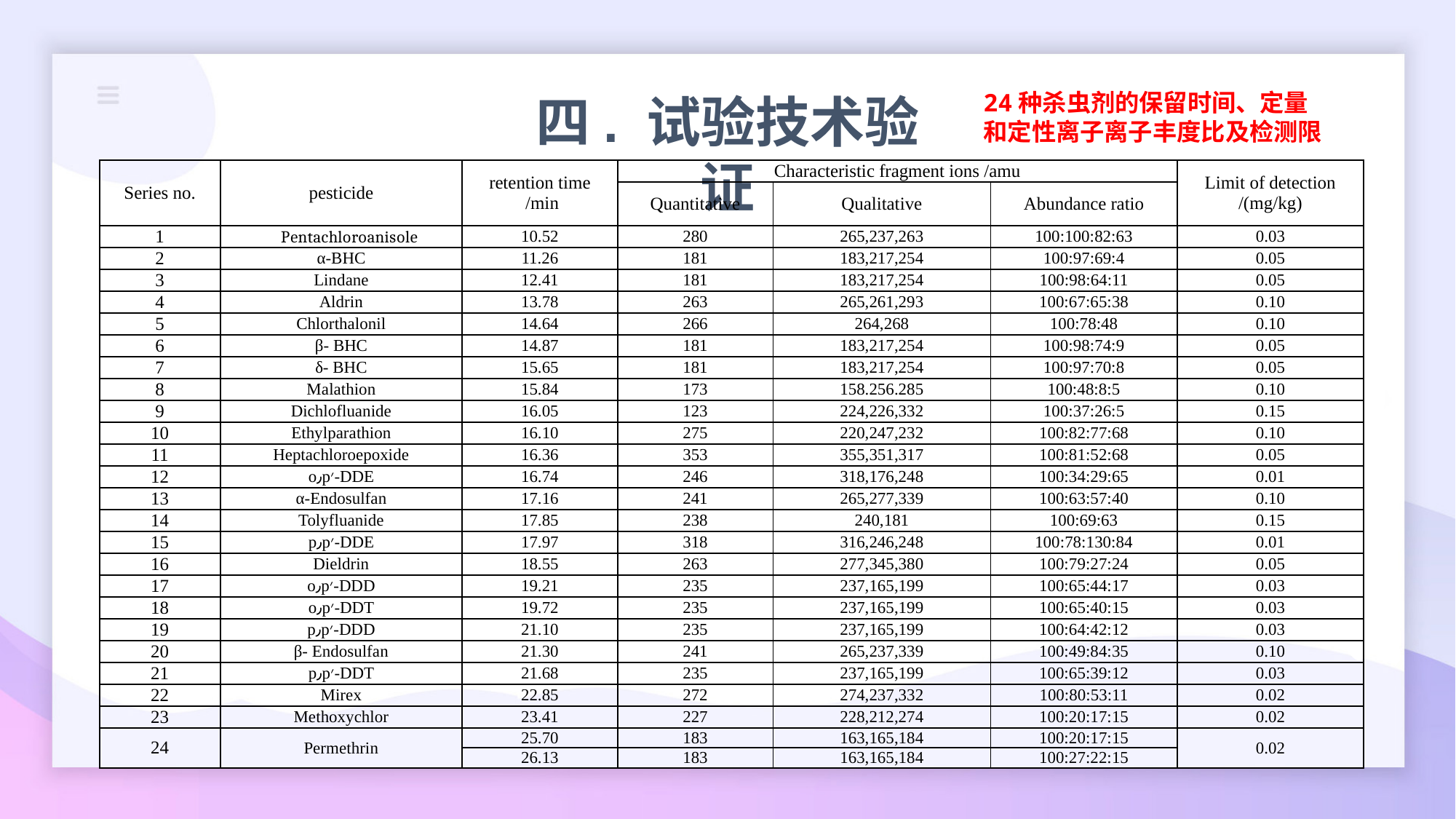

24种杀虫剂的保留时间、定量和定性离子离子丰度比及检测限
四. 试验技术验证
| Series no. | pesticide | retention time /min | Characteristic fragment ions /amu |  |  | Limit of detection /(mg/kg) |
| --- | --- | --- | --- | --- | --- | --- |
|  |  |  | Quantitative | Qualitative | Abundance ratio |  |
| 1 | Pentachloroanisole | 10.52 | 280 | 265,237,263 | 100:100:82:63 | 0.03 |
| 2 | α-BHC | 11.26 | 181 | 183,217,254 | 100:97:69:4 | 0.05 |
| 3 | Lindane | 12.41 | 181 | 183,217,254 | 100:98:64:11 | 0.05 |
| 4 | Aldrin | 13.78 | 263 | 265,261,293 | 100:67:65:38 | 0.10 |
| 5 | Chlorthalonil | 14.64 | 266 | 264,268 | 100:78:48 | 0.10 |
| 6 | β- BHC | 14.87 | 181 | 183,217,254 | 100:98:74:9 | 0.05 |
| 7 | δ- BHC | 15.65 | 181 | 183,217,254 | 100:97:70:8 | 0.05 |
| 8 | Malathion | 15.84 | 173 | 158.256.285 | 100:48:8:5 | 0.10 |
| 9 | Dichlofluanide | 16.05 | 123 | 224,226,332 | 100:37:26:5 | 0.15 |
| 10 | Ethylparathion | 16.10 | 275 | 220,247,232 | 100:82:77:68 | 0.10 |
| 11 | Heptachloroepoxide | 16.36 | 353 | 355,351,317 | 100:81:52:68 | 0.05 |
| 12 | o٫p׳-DDE | 16.74 | 246 | 318,176,248 | 100:34:29:65 | 0.01 |
| 13 | α-Endosulfan | 17.16 | 241 | 265,277,339 | 100:63:57:40 | 0.10 |
| 14 | Tolyfluanide | 17.85 | 238 | 240,181 | 100:69:63 | 0.15 |
| 15 | p٫p׳-DDE | 17.97 | 318 | 316,246,248 | 100:78:130:84 | 0.01 |
| 16 | Dieldrin | 18.55 | 263 | 277,345,380 | 100:79:27:24 | 0.05 |
| 17 | o٫p׳-DDD | 19.21 | 235 | 237,165,199 | 100:65:44:17 | 0.03 |
| 18 | o٫p׳-DDT | 19.72 | 235 | 237,165,199 | 100:65:40:15 | 0.03 |
| 19 | p٫p׳-DDD | 21.10 | 235 | 237,165,199 | 100:64:42:12 | 0.03 |
| 20 | β- Endosulfan | 21.30 | 241 | 265,237,339 | 100:49:84:35 | 0.10 |
| 21 | p٫p׳-DDT | 21.68 | 235 | 237,165,199 | 100:65:39:12 | 0.03 |
| 22 | Mirex | 22.85 | 272 | 274,237,332 | 100:80:53:11 | 0.02 |
| 23 | Methoxychlor | 23.41 | 227 | 228,212,274 | 100:20:17:15 | 0.02 |
| 24 | Permethrin | 25.70 | 183 | 163,165,184 | 100:20:17:15 | 0.02 |
|  |  | 26.13 | 183 | 163,165,184 | 100:27:22:15 |  |